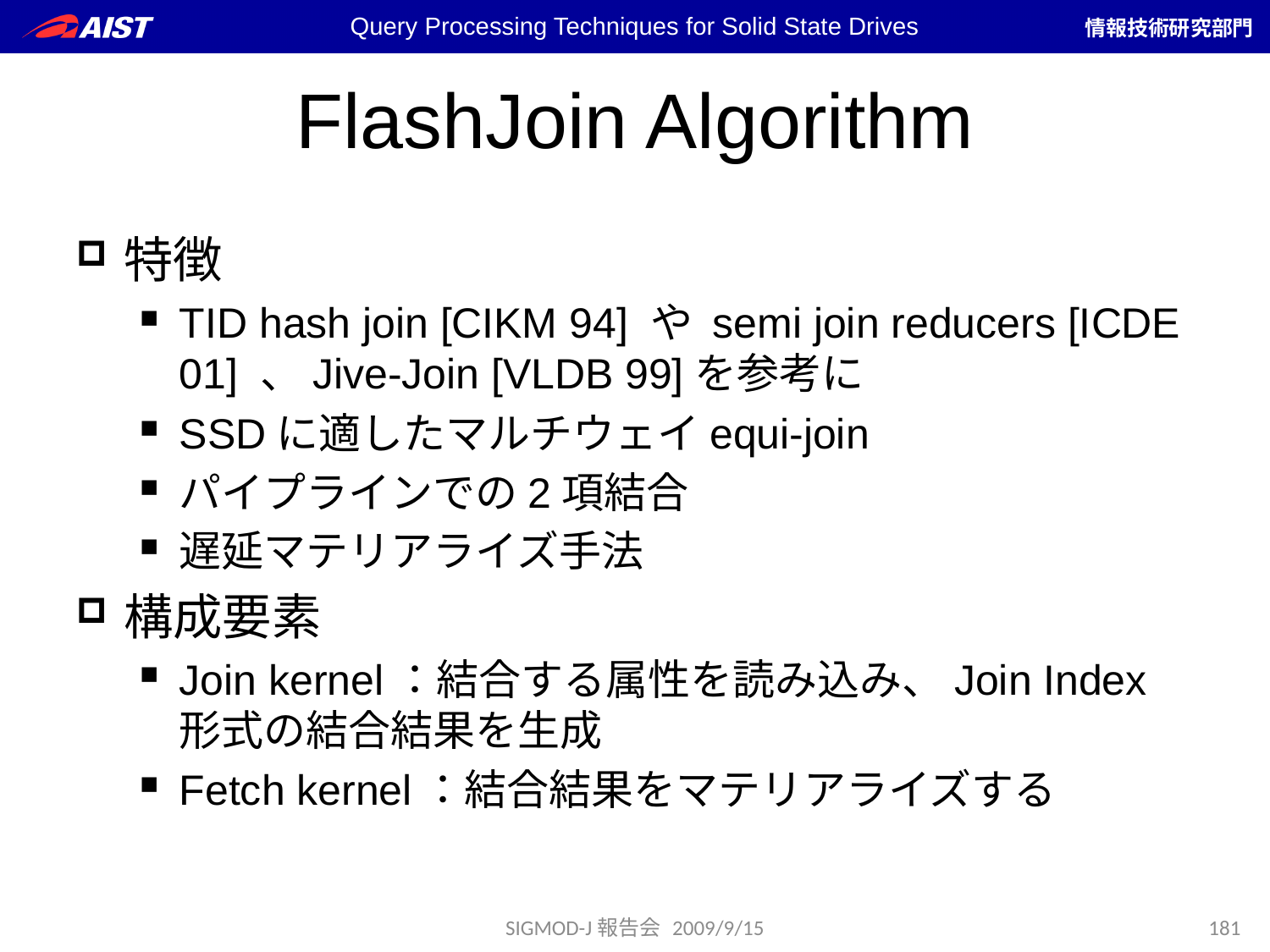

Query Processing Techniques for Solid State Drives
# FlashJoin Algorithm
特徴
TID hash join [CIKM 94] や semi join reducers [ICDE 01] 、Jive-Join [VLDB 99]を参考に
SSDに適したマルチウェイequi-join
パイプラインでの2項結合
遅延マテリアライズ手法
構成要素
Join kernel：結合する属性を読み込み、Join Index形式の結合結果を生成
Fetch kernel：結合結果をマテリアライズする

SIGMOD-J報告会 2009/9/15
181